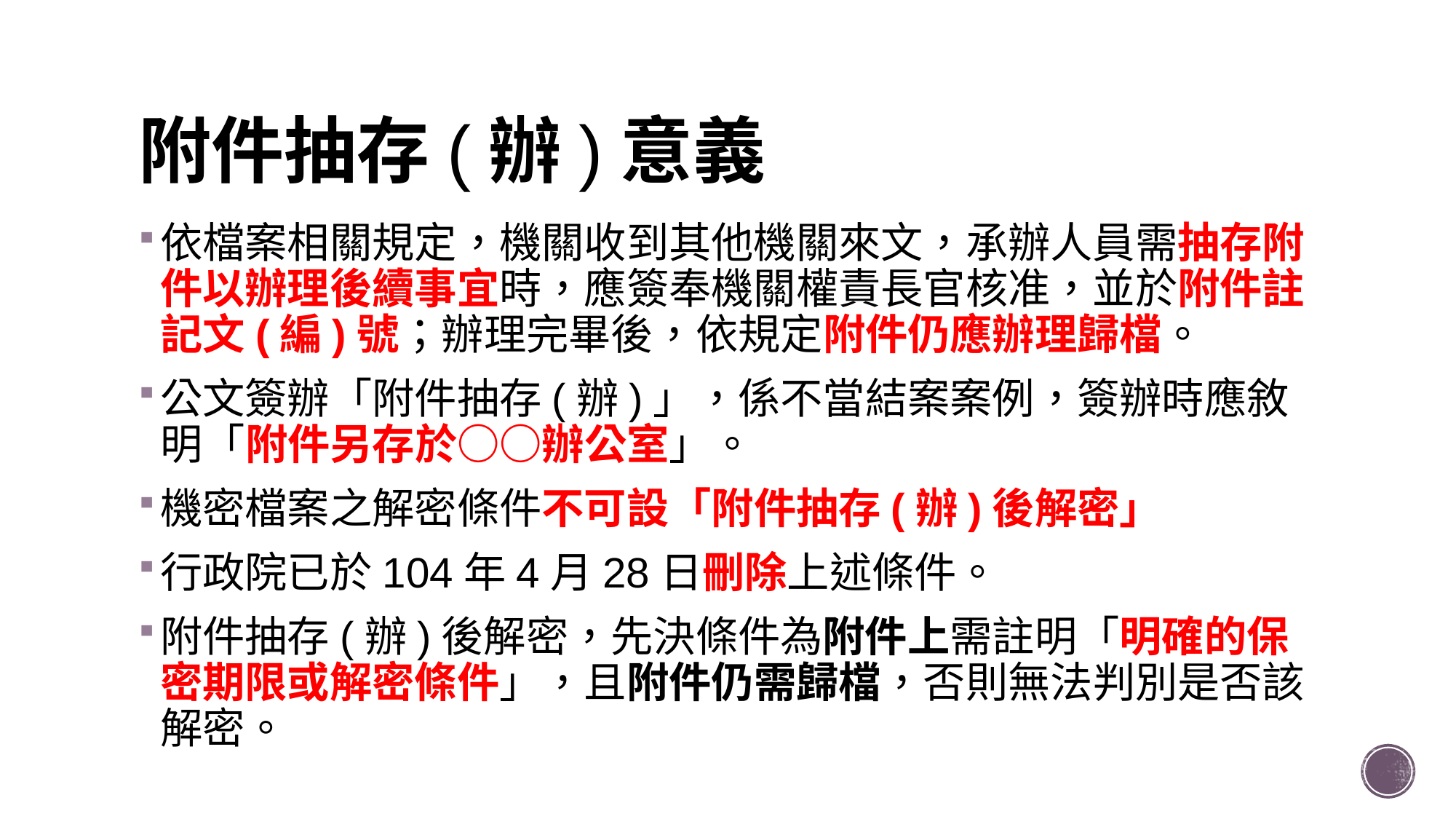

# 附件抽存(辦)意義
依檔案相關規定，機關收到其他機關來文，承辦人員需抽存附件以辦理後續事宜時，應簽奉機關權責長官核准，並於附件註記文(編)號；辦理完畢後，依規定附件仍應辦理歸檔。
公文簽辦「附件抽存(辦)」，係不當結案案例，簽辦時應敘明「附件另存於○○辦公室」。
機密檔案之解密條件不可設「附件抽存(辦)後解密」
行政院已於104年4月28日刪除上述條件。
附件抽存(辦)後解密，先決條件為附件上需註明「明確的保密期限或解密條件」，且附件仍需歸檔，否則無法判別是否該解密。